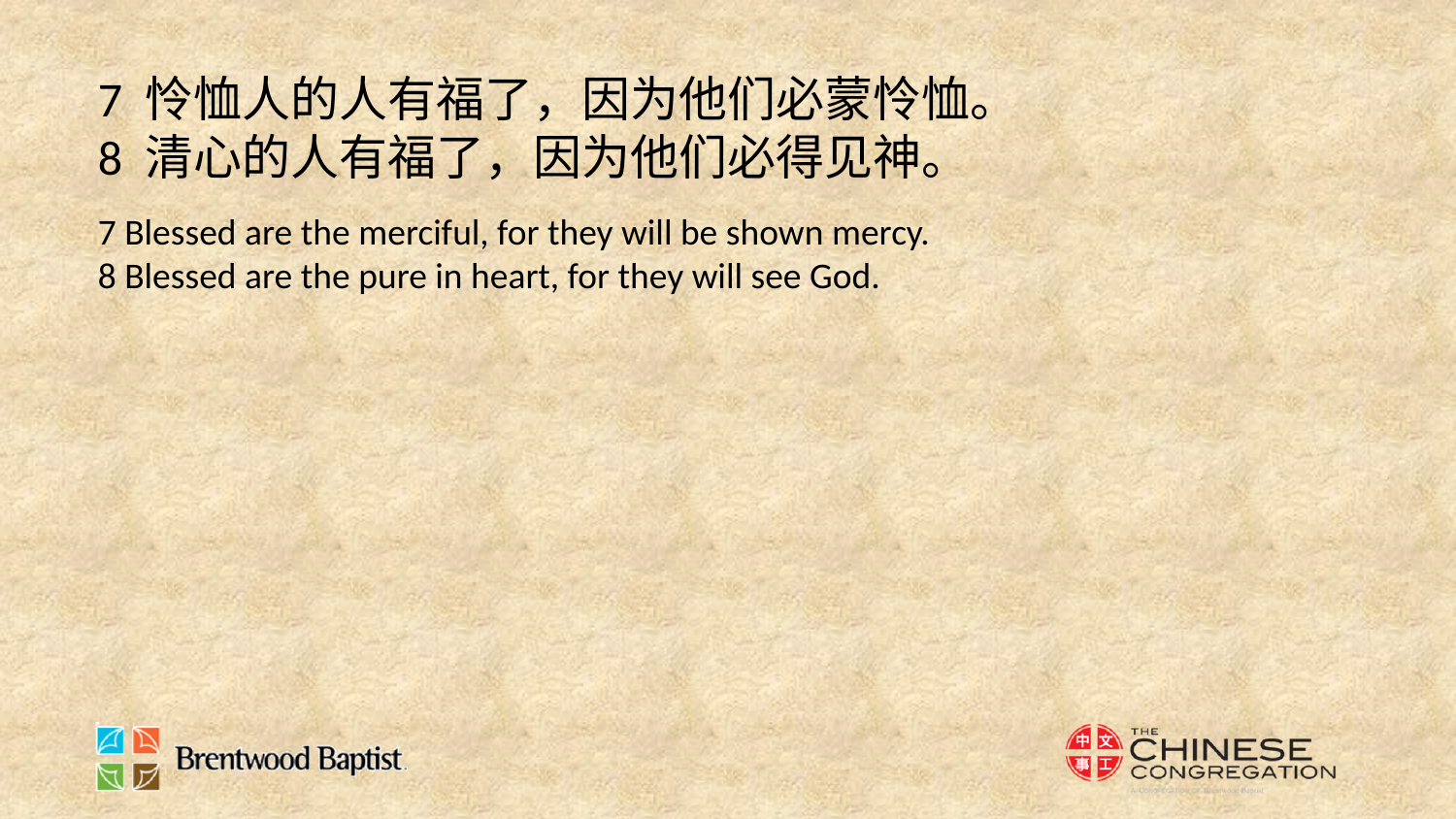

7 怜恤人的人有福了，因为他们必蒙怜恤。
8 清心的人有福了，因为他们必得见神。

7 Blessed are the merciful, for they will be shown mercy.
8 Blessed are the pure in heart, for they will see God.